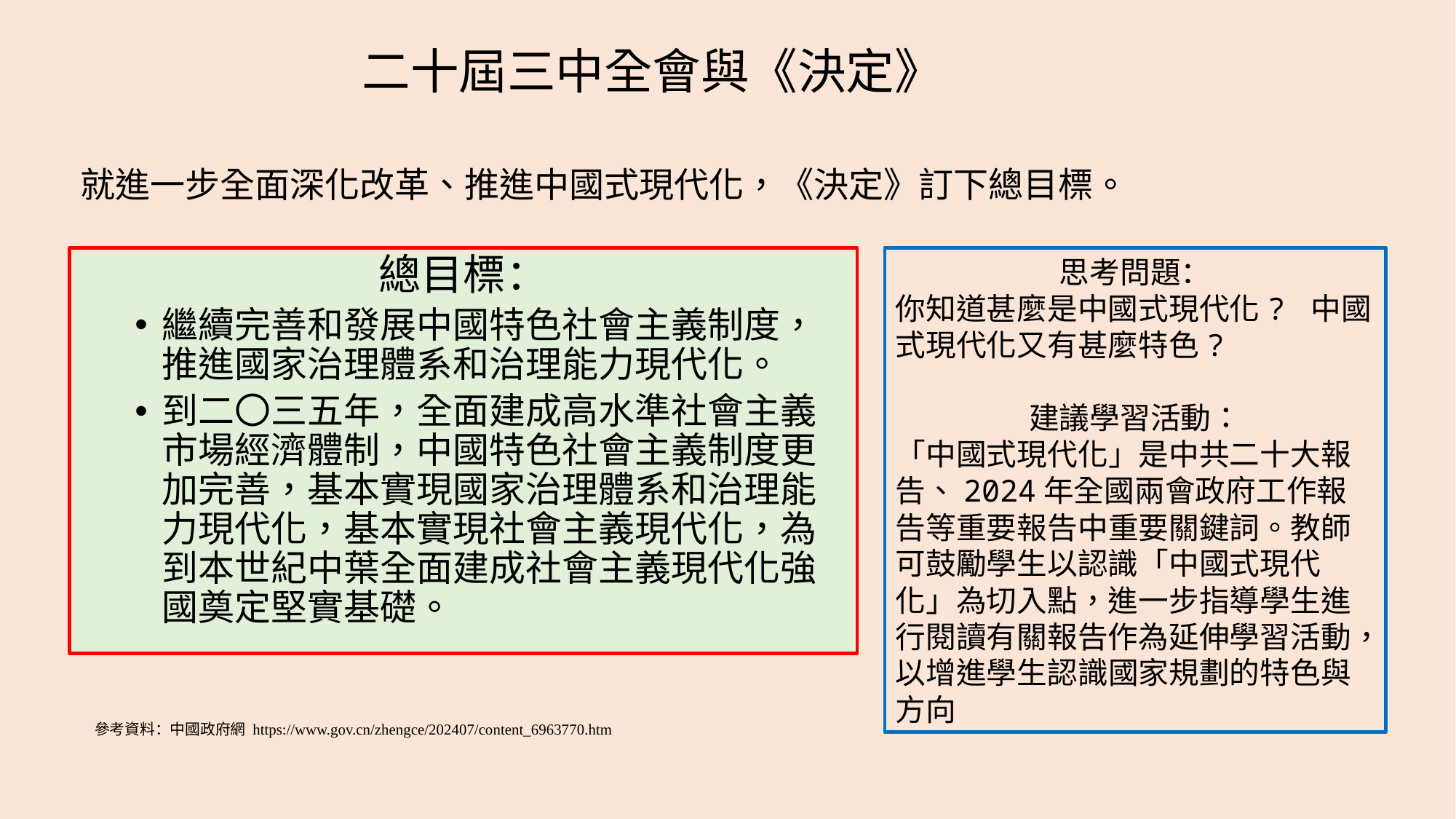

二十屆三中全會與《決定》
# 就進一步全面深化改革、推進中國式現代化，《決定》訂下總目標。
總目標：
繼續完善和發展中國特色社會主義制度，推進國家治理體系和治理能力現代化。
到二〇三五年，全面建成高水準社會主義市場經濟體制，中國特色社會主義制度更加完善，基本實現國家治理體系和治理能力現代化，基本實現社會主義現代化，為到本世紀中葉全面建成社會主義現代化強國奠定堅實基礎。
思考問題：
你知道甚麼是中國式現代化? 中國式現代化又有甚麼特色?

建議學習活動：
「中國式現代化」是中共二十大報告、2024年全國兩會政府工作報告等重要報告中重要關鍵詞。教師可鼓勵學生以認識「中國式現代化」為切入點，進一步指導學生進行閱讀有關報告作為延伸學習活動，以增進學生認識國家規劃的特色與方向
參考資料：中國政府網 https://www.gov.cn/zhengce/202407/content_6963770.htm